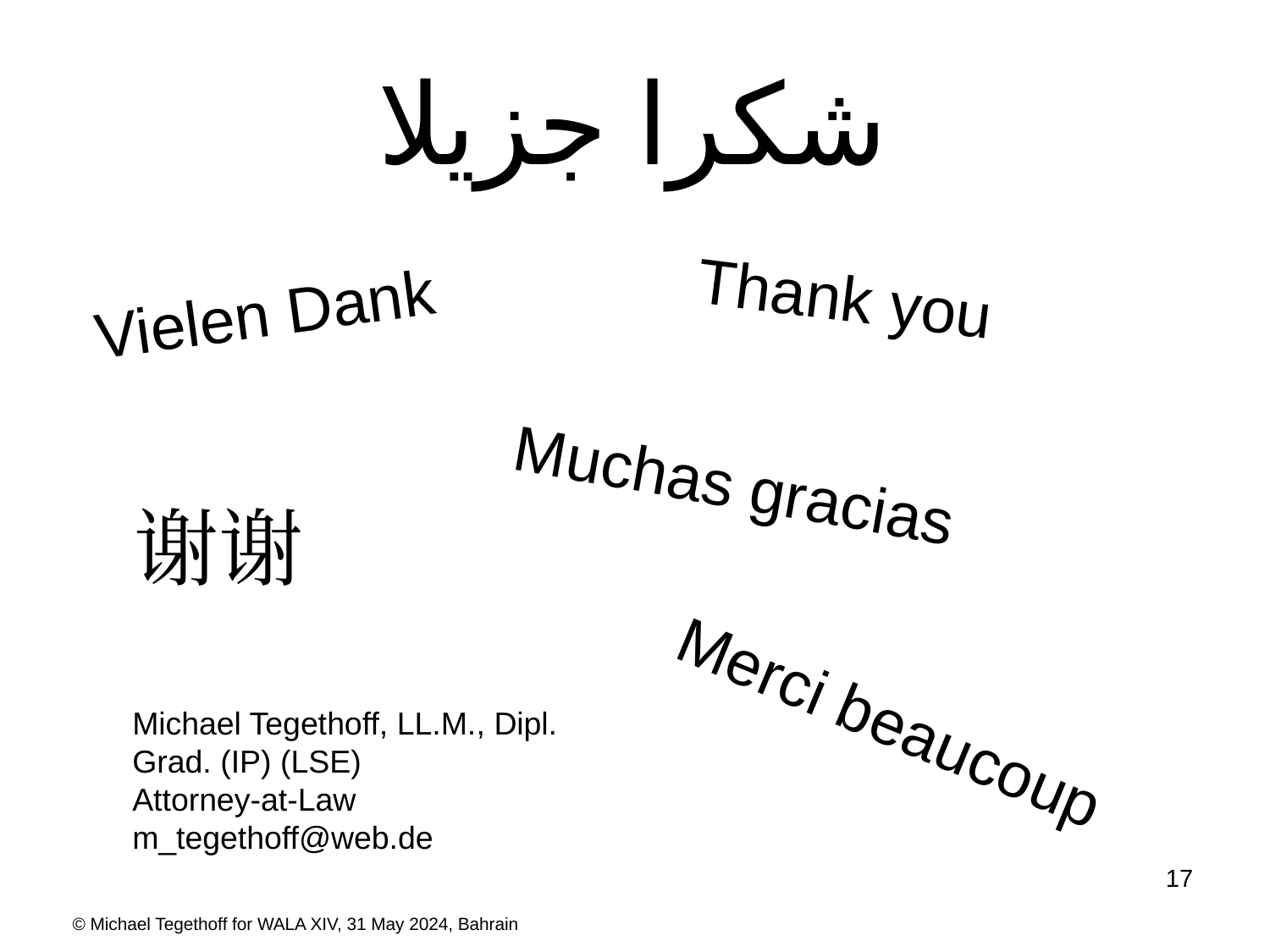

# شكرا جزيلا
Vielen Dank
Thank you
Muchas gracias
谢谢
Merci beaucoup
Michael Tegethoff, LL.M., Dipl. Grad. (IP) (LSE)
Attorney-at-Law
m_tegethoff@web.de
17

© Michael Tegethoff for WALA XIV, 31 May 2024, Bahrain